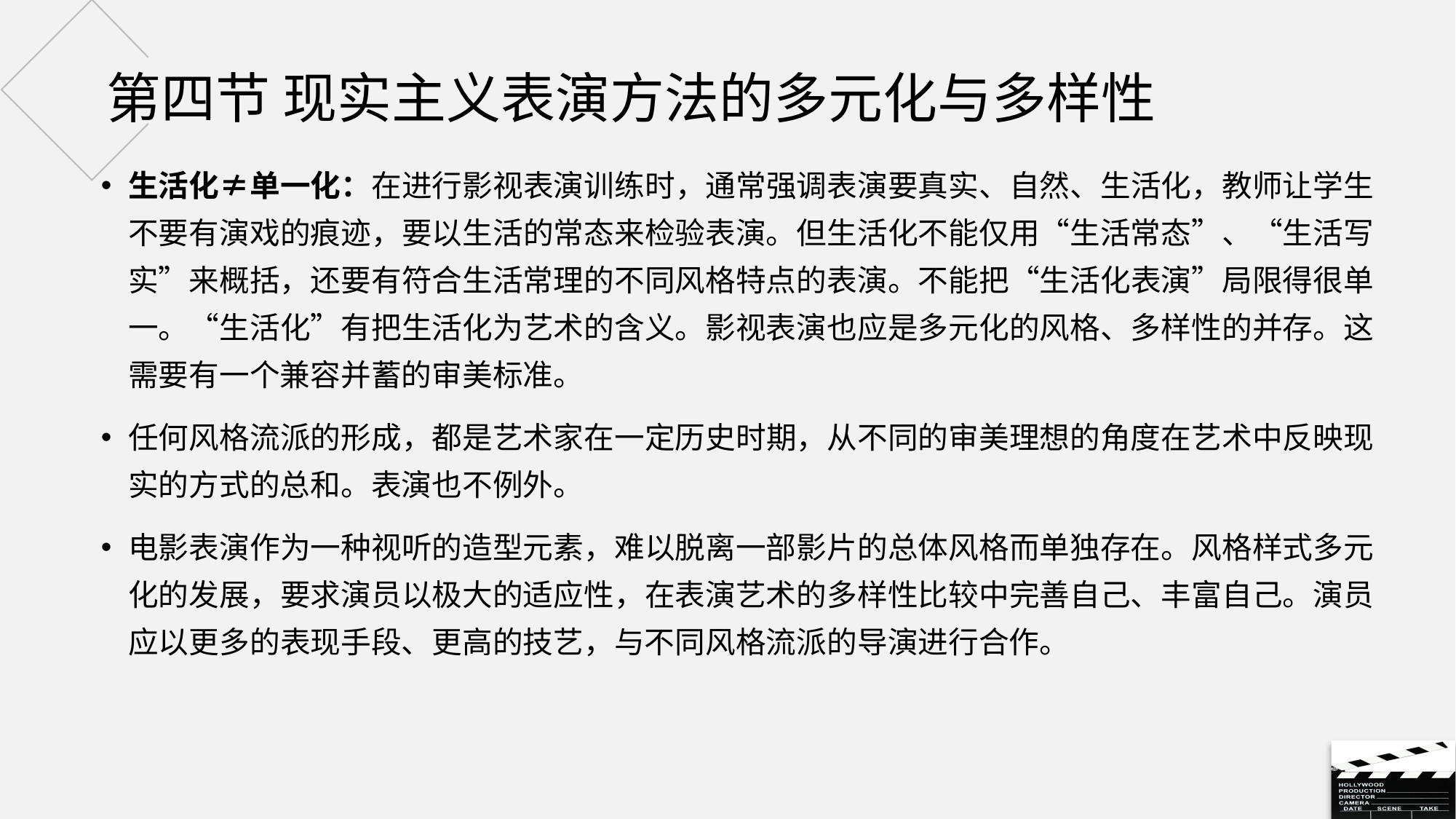

# 第四节 现实主义表演方法的多元化与多样性
生活化≠单一化：在进行影视表演训练时，通常强调表演要真实、自然、生活化，教师让学生不要有演戏的痕迹，要以生活的常态来检验表演。但生活化不能仅用“生活常态”、“生活写实”来概括，还要有符合生活常理的不同风格特点的表演。不能把“生活化表演”局限得很单一。“生活化”有把生活化为艺术的含义。影视表演也应是多元化的风格、多样性的并存。这需要有一个兼容并蓄的审美标准。
任何风格流派的形成，都是艺术家在一定历史时期，从不同的审美理想的角度在艺术中反映现实的方式的总和。表演也不例外。
电影表演作为一种视听的造型元素，难以脱离一部影片的总体风格而单独存在。风格样式多元化的发展，要求演员以极大的适应性，在表演艺术的多样性比较中完善自己、丰富自己。演员应以更多的表现手段、更高的技艺，与不同风格流派的导演进行合作。